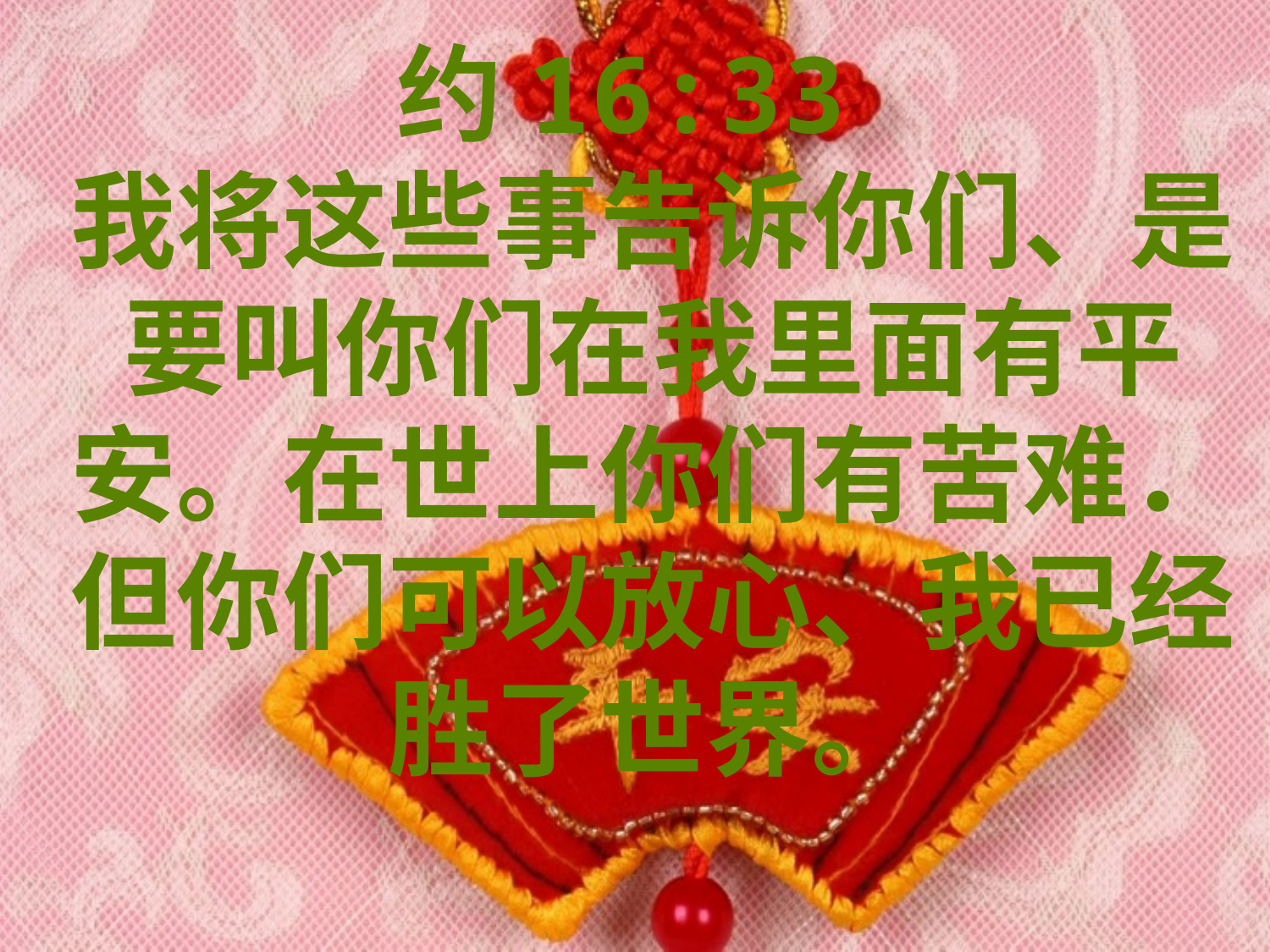

约16:33
我将这些事告诉你们、是要叫你们在我里面有平安。在世上你们有苦难．但你们可以放心、我已经胜了世界。